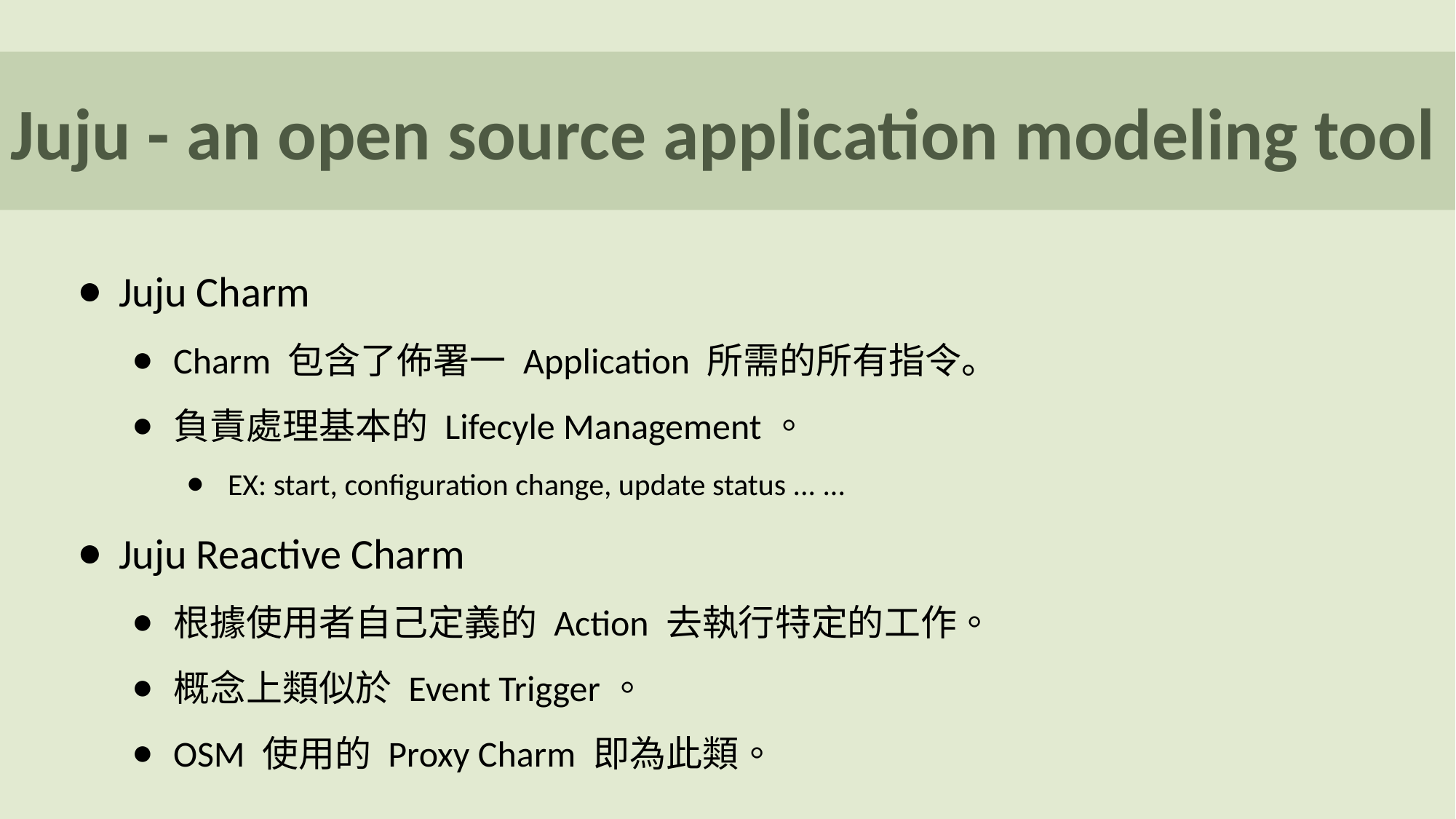

#
Juju - an open source application modeling tool
Juju Charm
Charm 包含了佈署一 Application 所需的所有指令。
負責處理基本的 Lifecyle Management。
EX: start, configuration change, update status ... ...
Juju Reactive Charm
根據使用者自己定義的 Action 去執行特定的工作。
概念上類似於 Event Trigger。
OSM 使用的 Proxy Charm 即為此類。
9